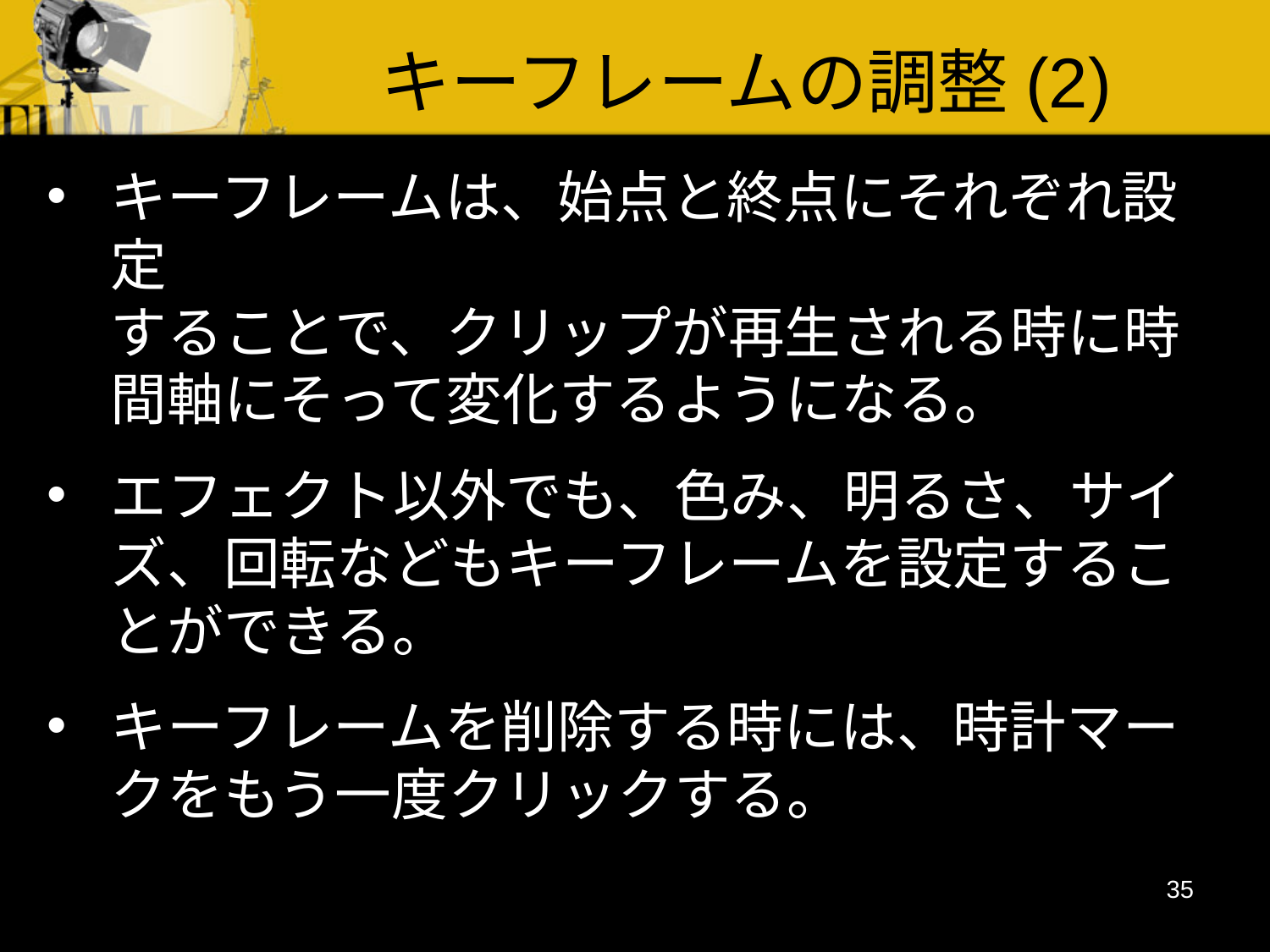

キーフレームの調整(2)
キーフレームは、始点と終点にそれぞれ設定
することで、クリップが再生される時に時間軸にそって変化するようになる。
エフェクト以外でも、色み、明るさ、サイズ、回転などもキーフレームを設定することができる。
キーフレームを削除する時には、時計マークをもう一度クリックする。
35